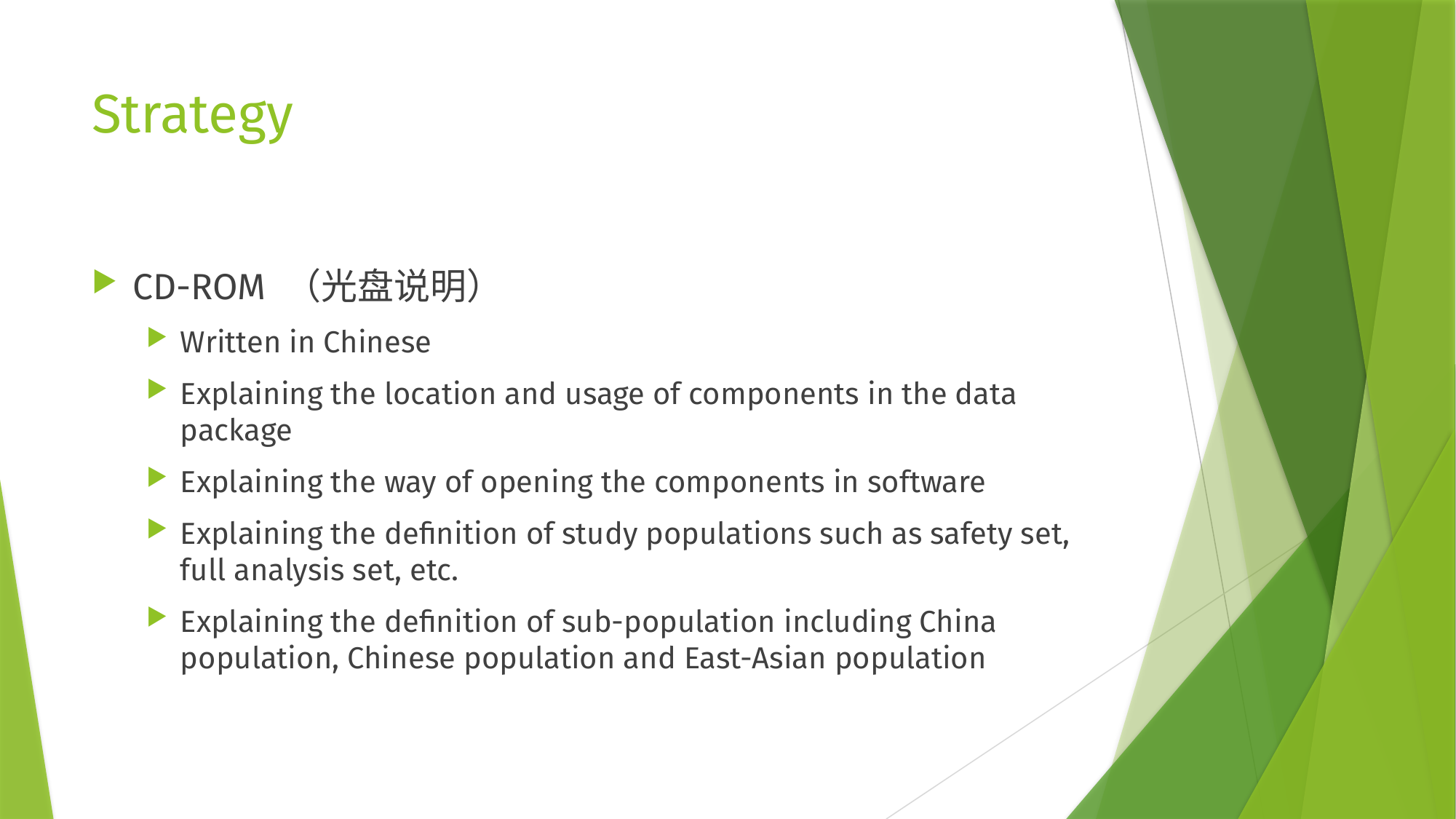

# Strategy
CD-ROM （光盘说明）
Written in Chinese
Explaining the location and usage of components in the data package
Explaining the way of opening the components in software
Explaining the definition of study populations such as safety set, full analysis set, etc.
Explaining the definition of sub-population including China population, Chinese population and East-Asian population